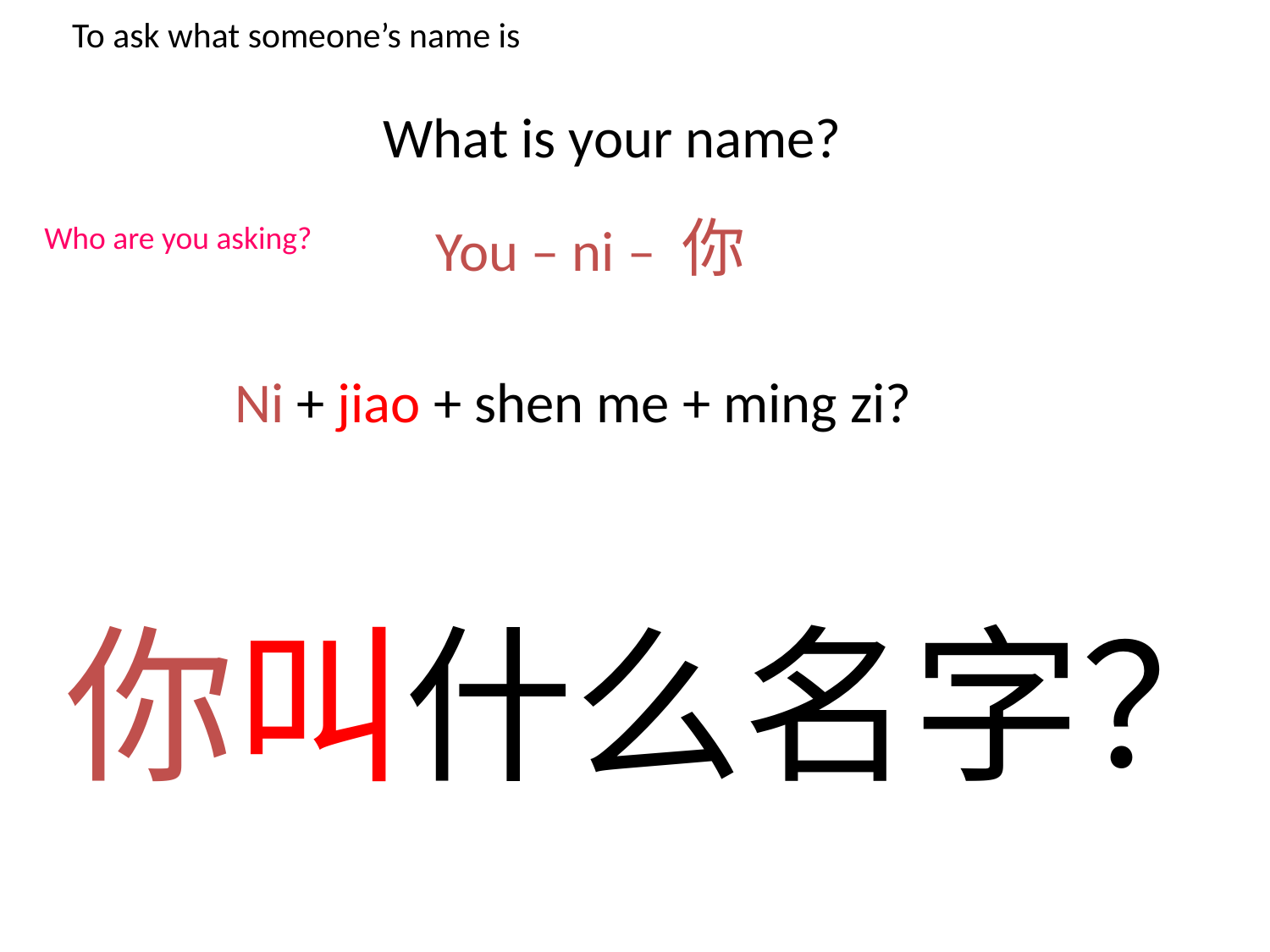

# To ask what someone’s name is
What is your name?
You – ni – 你
Who are you asking?
Ni + jiao + shen me + ming zi?
你叫什么名字？